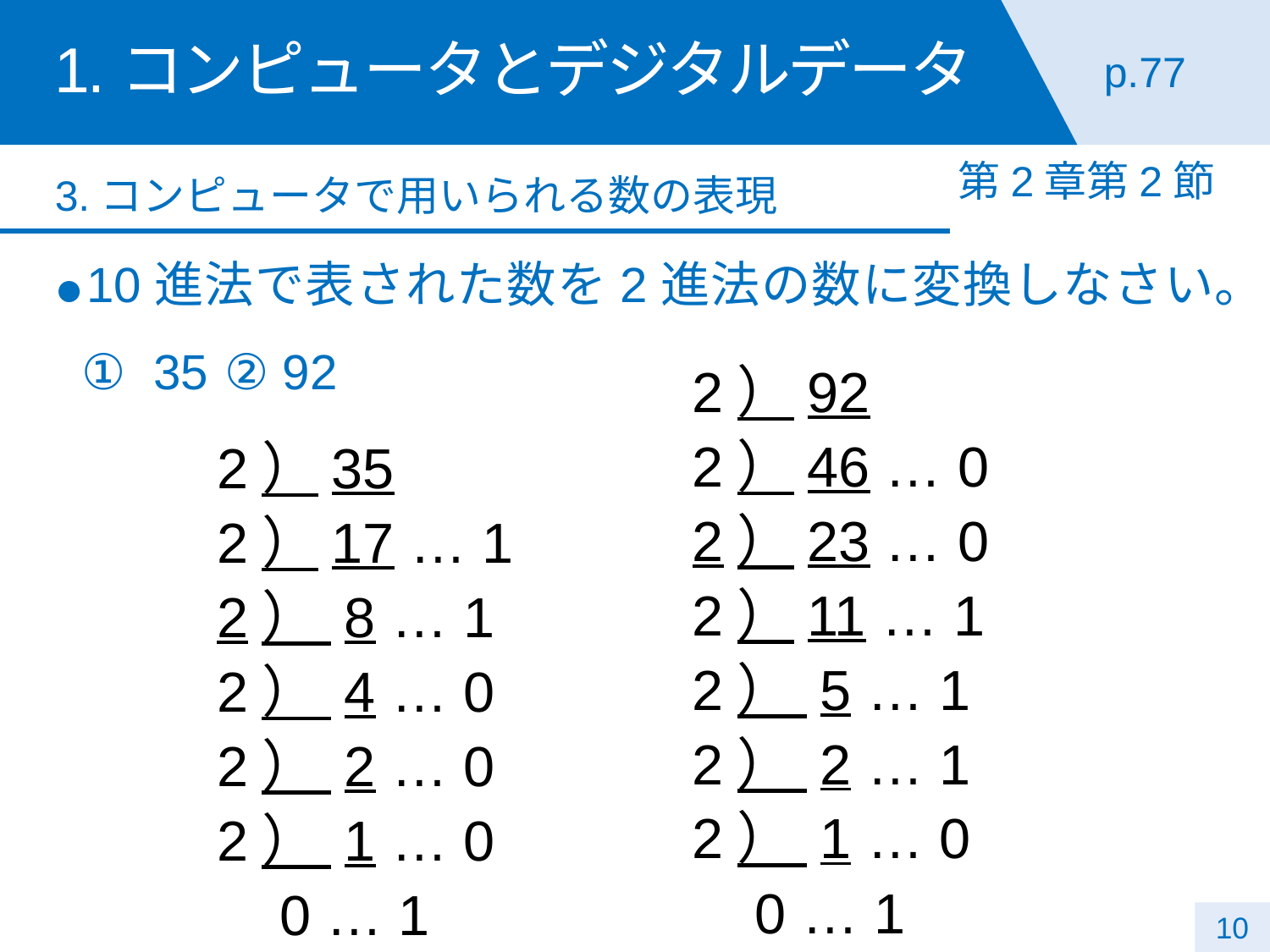

# 1.コンピュータとデジタルデータ
p.77
第2章第2節
3.コンピュータで用いられる数の表現
10進法で表された数を2進法の数に変換しなさい。
35  ② 92
2）92
2）46 … 0
2）23 … 0
2）11 … 1
2） 5 … 1
2） 2 … 1
2） 1 … 0
    0 … 1
2）35
2）17 … 1
2） 8 … 1
2） 4 … 0
2） 2 … 0
2） 1 … 0
    0 … 1
10